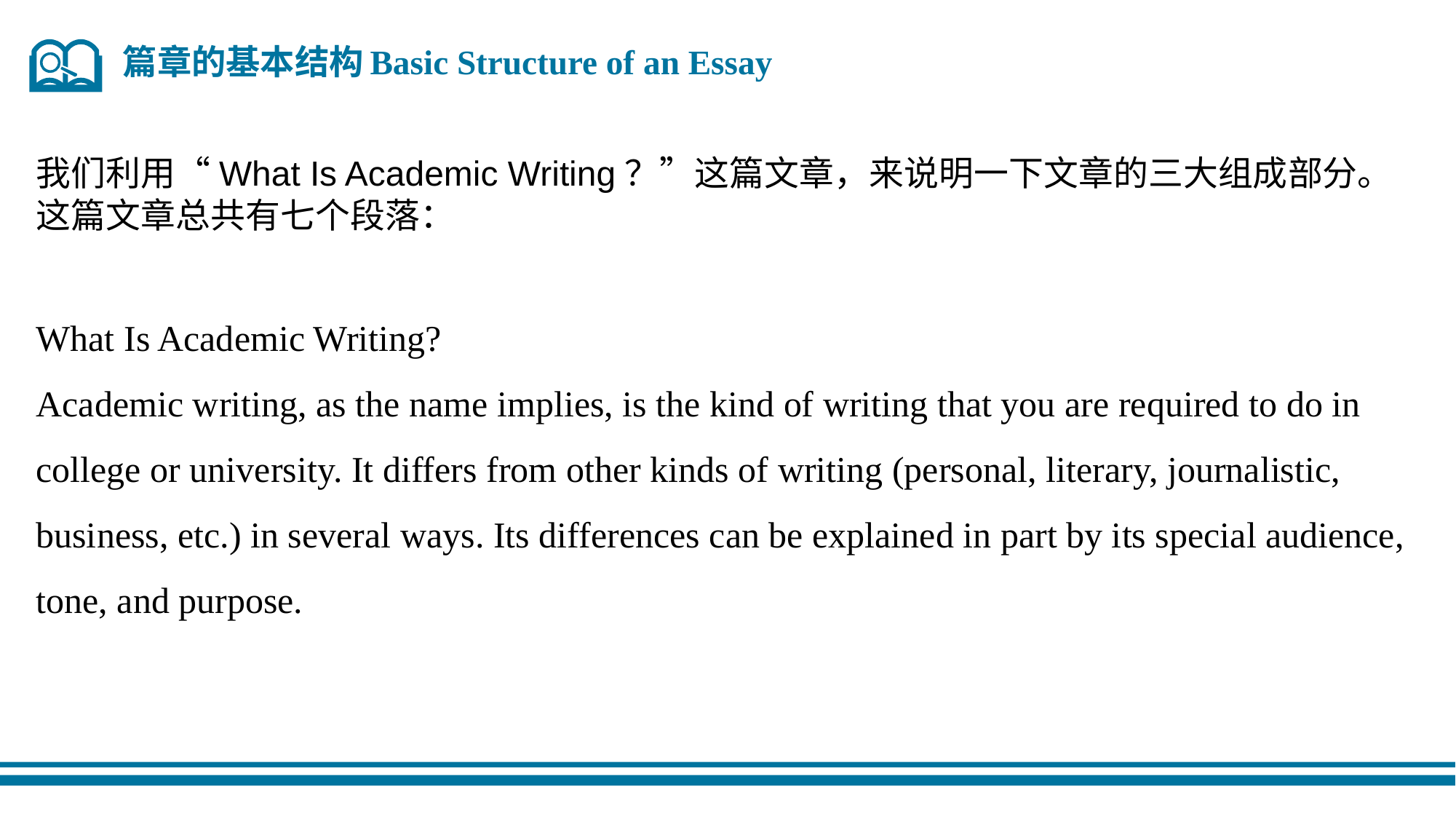

篇章的基本结构Basic Structure of an Essay
我们利用“What Is Academic Writing？”这篇文章，来说明一下文章的三大组成部分。这篇文章总共有七个段落：
What Is Academic Writing?
Academic writing, as the name implies, is the kind of writing that you are required to do in college or university. It differs from other kinds of writing (personal, literary, journalistic, business, etc.) in several ways. Its differences can be explained in part by its special audience, tone, and purpose.